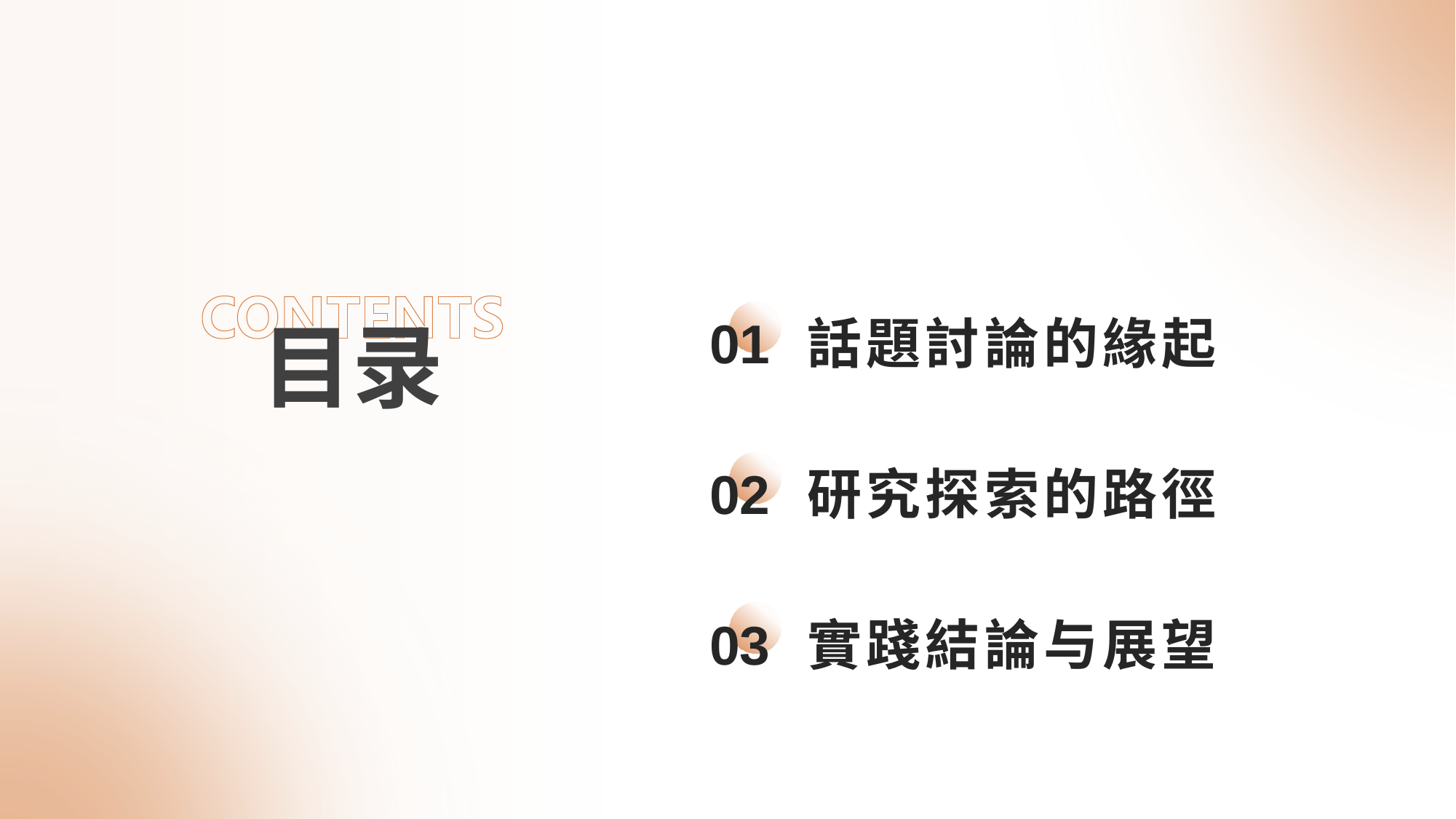

# 目录

01
話題討論的緣起

02
研究探索的路徑

03
實踐結論与展望